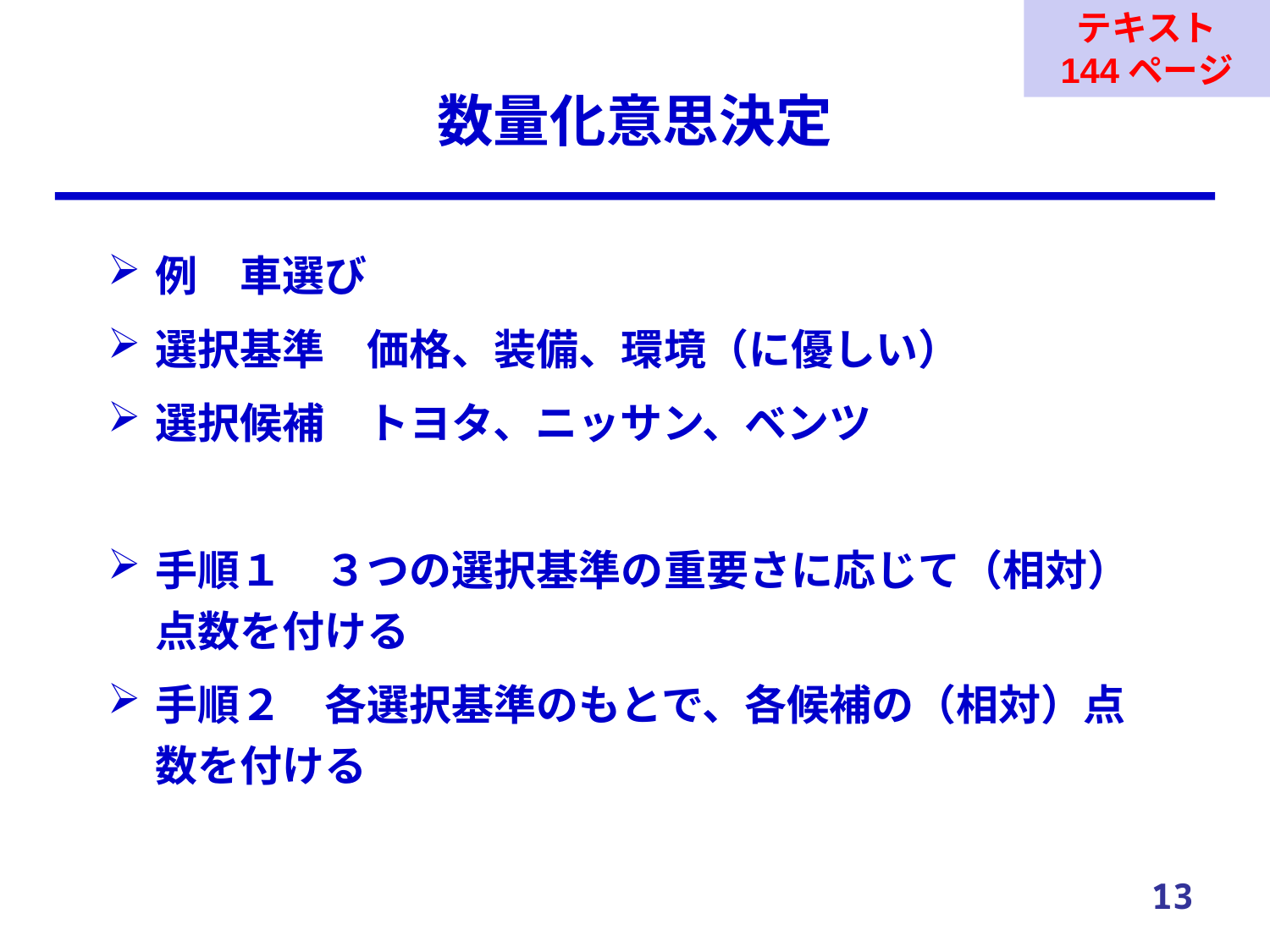

テキスト
144ページ
# 数量化意思決定
例　車選び
選択基準　価格、装備、環境（に優しい）
選択候補　トヨタ、ニッサン、ベンツ

手順１　３つの選択基準の重要さに応じて（相対）点数を付ける
手順２　各選択基準のもとで、各候補の（相対）点数を付ける
13